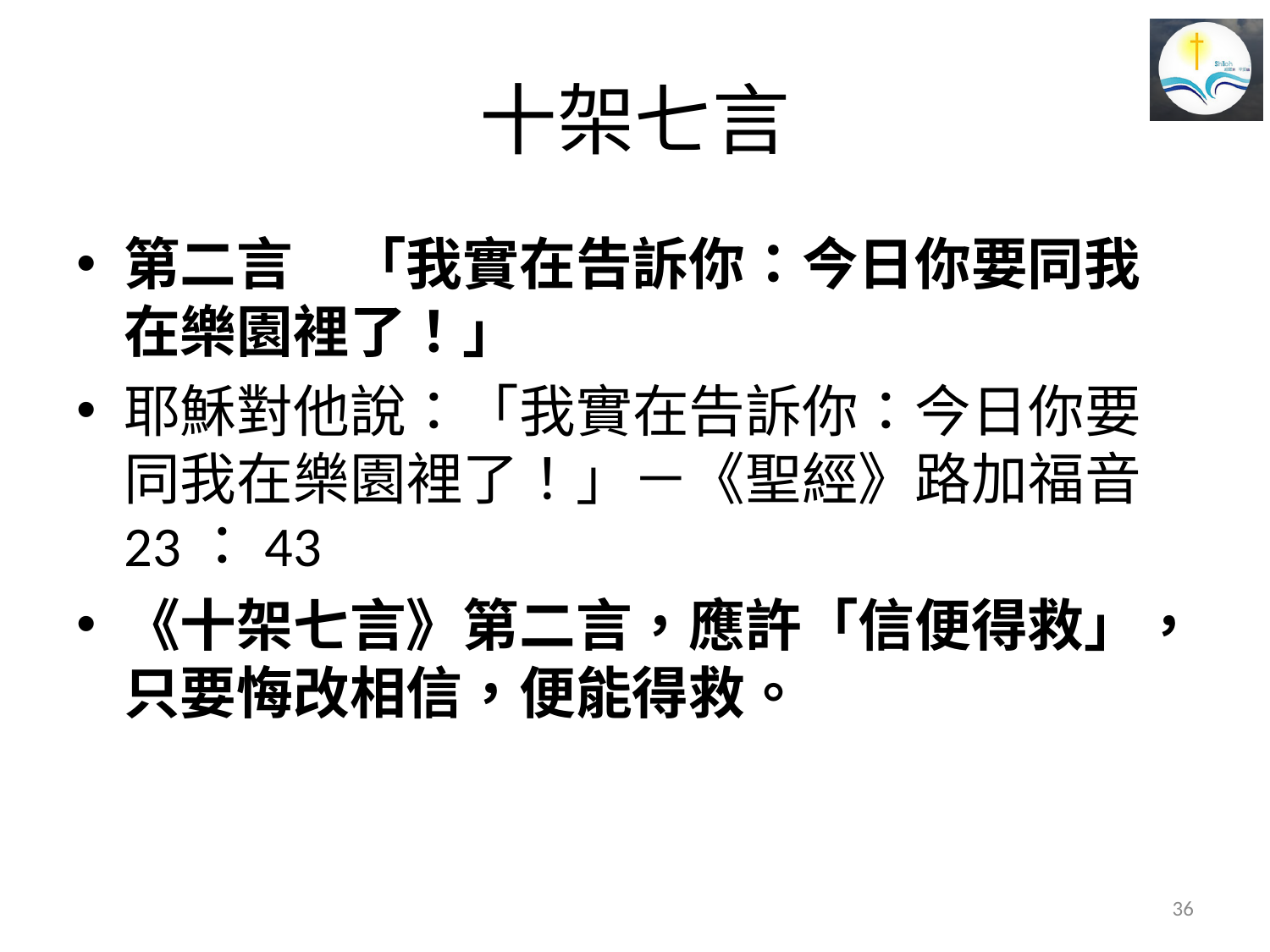

# 十架七言
第二言　「我實在告訴你：今日你要同我在樂園裡了！」
耶穌對他說：「我實在告訴你：今日你要同我在樂園裡了！」－《聖經》路加福音23：43
《十架七言》第二言，應許「信便得救」，只要悔改相信，便能得救。
36